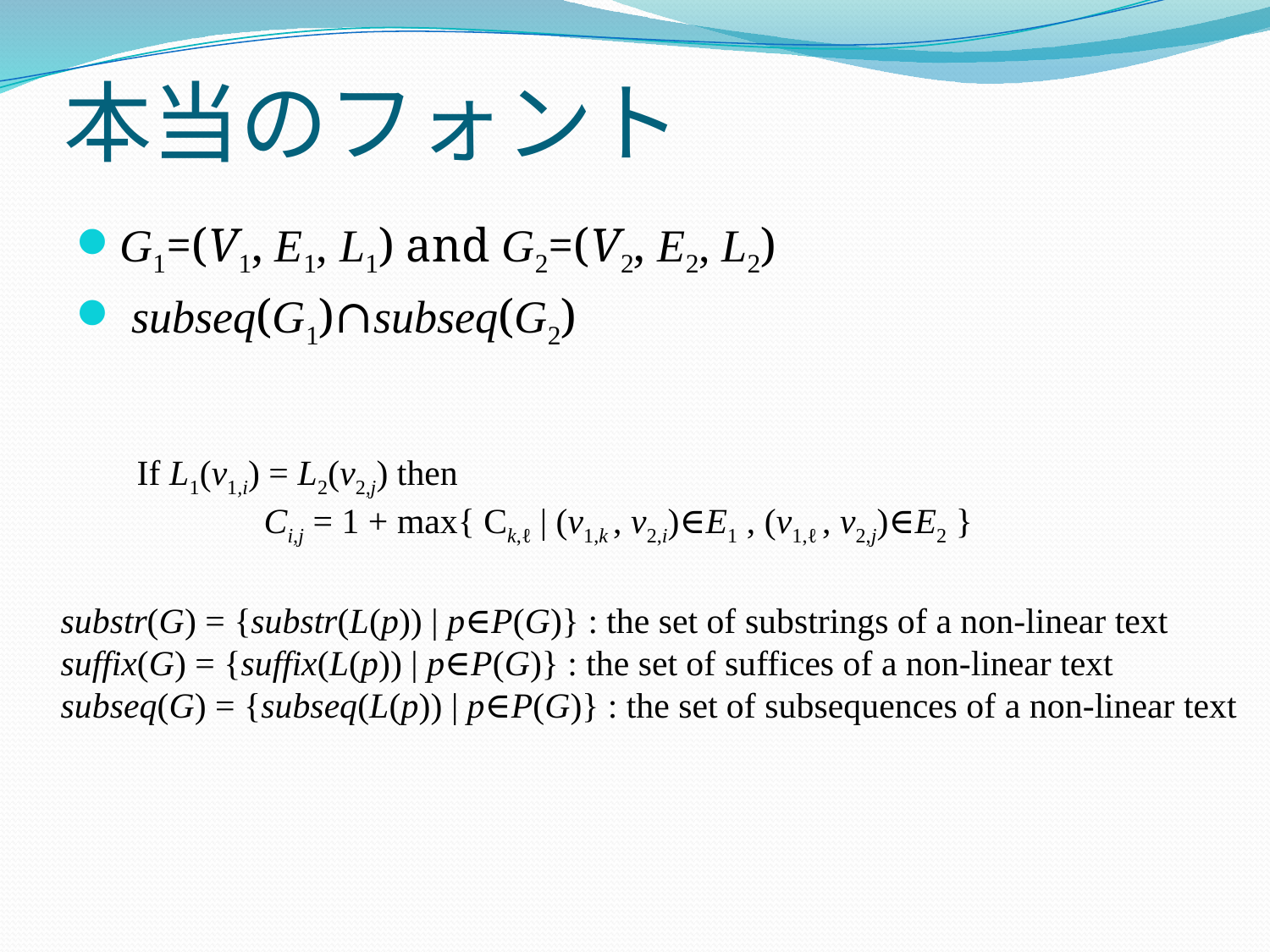

# 本当のフォント
G1=(V1, E1, L1) and G2=(V2, E2, L2)
 subseq(G1)∩subseq(G2)
If L1(v1,i) = L2(v2,j) then
	Ci,j = 1 + max{ Ck,ℓ | (v1,k , v2,i)∈E1 , (v1,ℓ , v2,j)∈E2 }
substr(G) = {substr(L(p)) | p∈P(G)} : the set of substrings of a non-linear text
suffix(G) = {suffix(L(p)) | p∈P(G)} : the set of suffices of a non-linear text
subseq(G) = {subseq(L(p)) | p∈P(G)} : the set of subsequences of a non-linear text